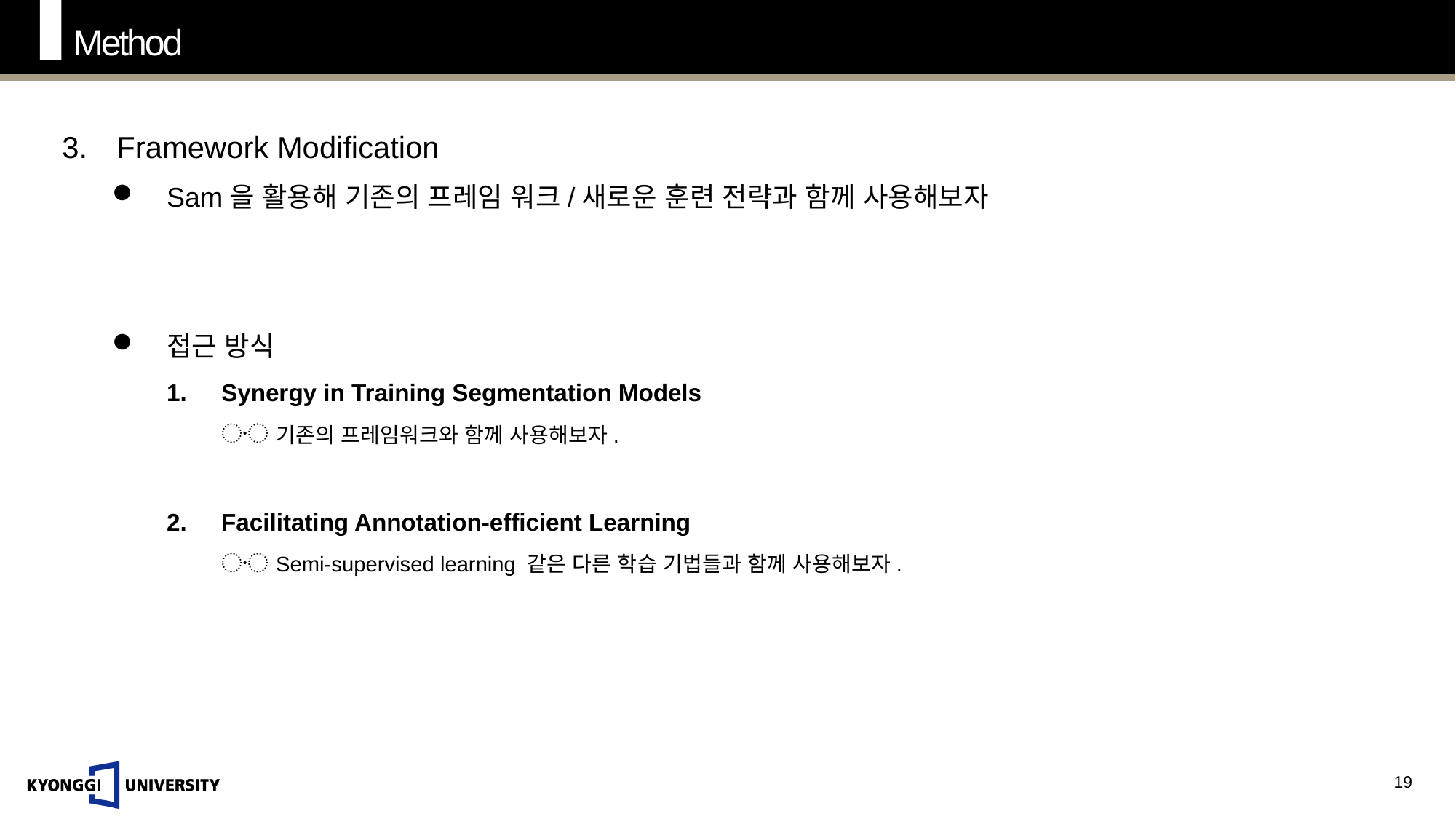

Method
Framework Modification
Sam을 활용해 기존의 프레임 워크/새로운 훈련 전략과 함께 사용해보자

접근 방식
Synergy in Training Segmentation Models
기존의 프레임워크와 함께 사용해보자.

Facilitating Annotation-efficient Learning
Semi-supervised learning 같은 다른 학습 기법들과 함께 사용해보자.